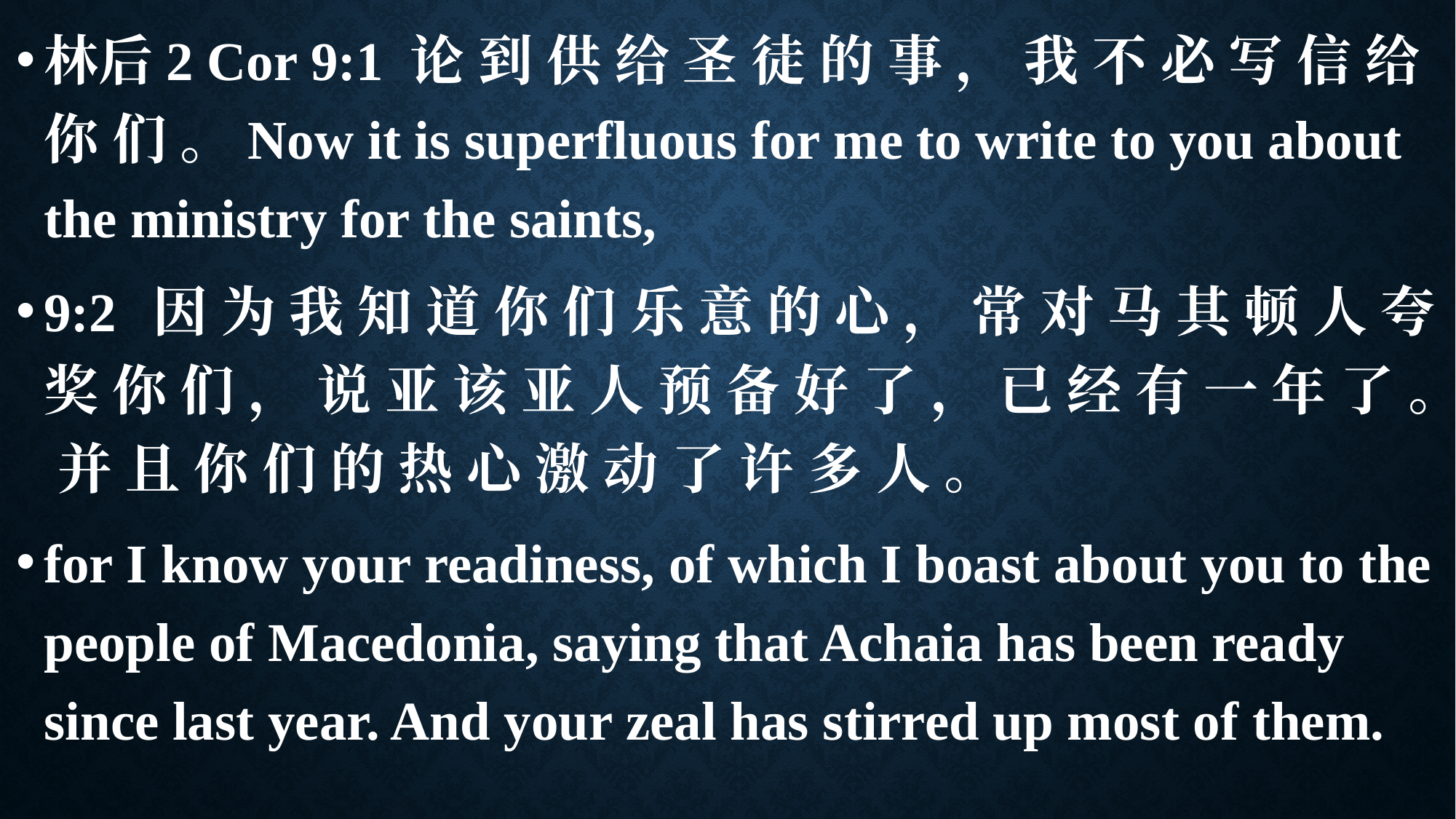

林后2 Cor 9:1 论 到 供 给 圣 徒 的 事 ， 我 不 必 写 信 给 你 们 。Now it is superfluous for me to write to you about the ministry for the saints,
9:2	因 为 我 知 道 你 们 乐 意 的 心 ， 常 对 马 其 顿 人 夸 奖 你 们 ， 说 亚 该 亚 人 预 备 好 了 ， 已 经 有 一 年 了 。 并 且 你 们 的 热 心 激 动 了 许 多 人 。
for I know your readiness, of which I boast about you to the people of Macedonia, saying that Achaia has been ready since last year. And your zeal has stirred up most of them.